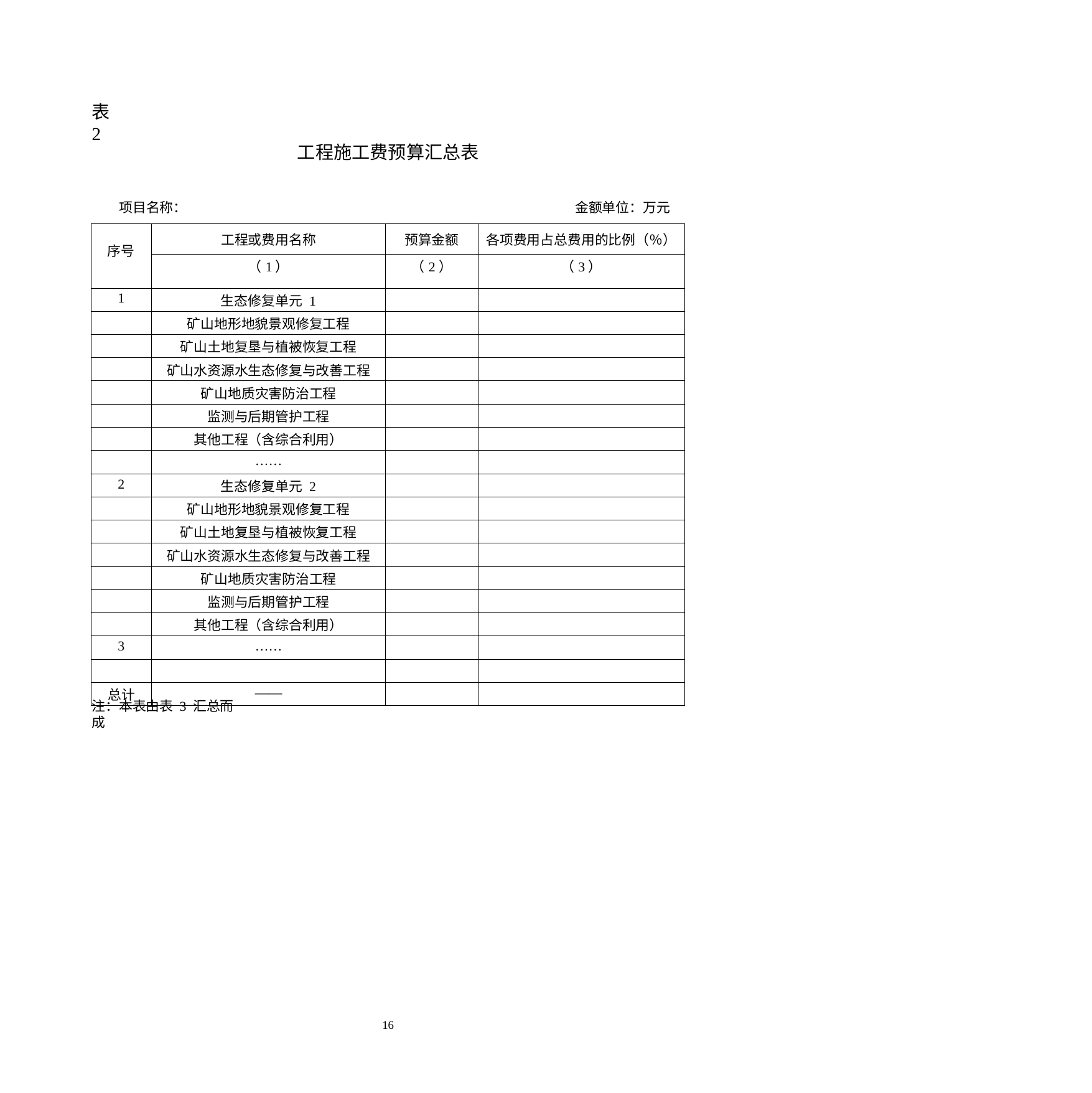

表 2
工程施工费预算汇总表
项目名称：
金额单位：万元
| 序号 | 工程或费用名称 | 预算金额 | 各项费用占总费用的比例（％） |
| --- | --- | --- | --- |
|  | （1） | （2） | （3） |
| 1 | 生态修复单元 1 |  |  |
|  | 矿山地形地貌景观修复工程 |  |  |
|  | 矿山土地复垦与植被恢复工程 |  |  |
|  | 矿山水资源水生态修复与改善工程 |  |  |
|  | 矿山地质灾害防治工程 |  |  |
|  | 监测与后期管护工程 |  |  |
|  | 其他工程（含综合利用） |  |  |
|  | …… |  |  |
| 2 | 生态修复单元 2 |  |  |
|  | 矿山地形地貌景观修复工程 |  |  |
|  | 矿山土地复垦与植被恢复工程 |  |  |
|  | 矿山水资源水生态修复与改善工程 |  |  |
|  | 矿山地质灾害防治工程 |  |  |
|  | 监测与后期管护工程 |  |  |
|  | 其他工程（含综合利用） |  |  |
| 3 | …… |  |  |
|  |  |  |  |
| 总计 | —— |  |  |
注：本表由表 3 汇总而成
16